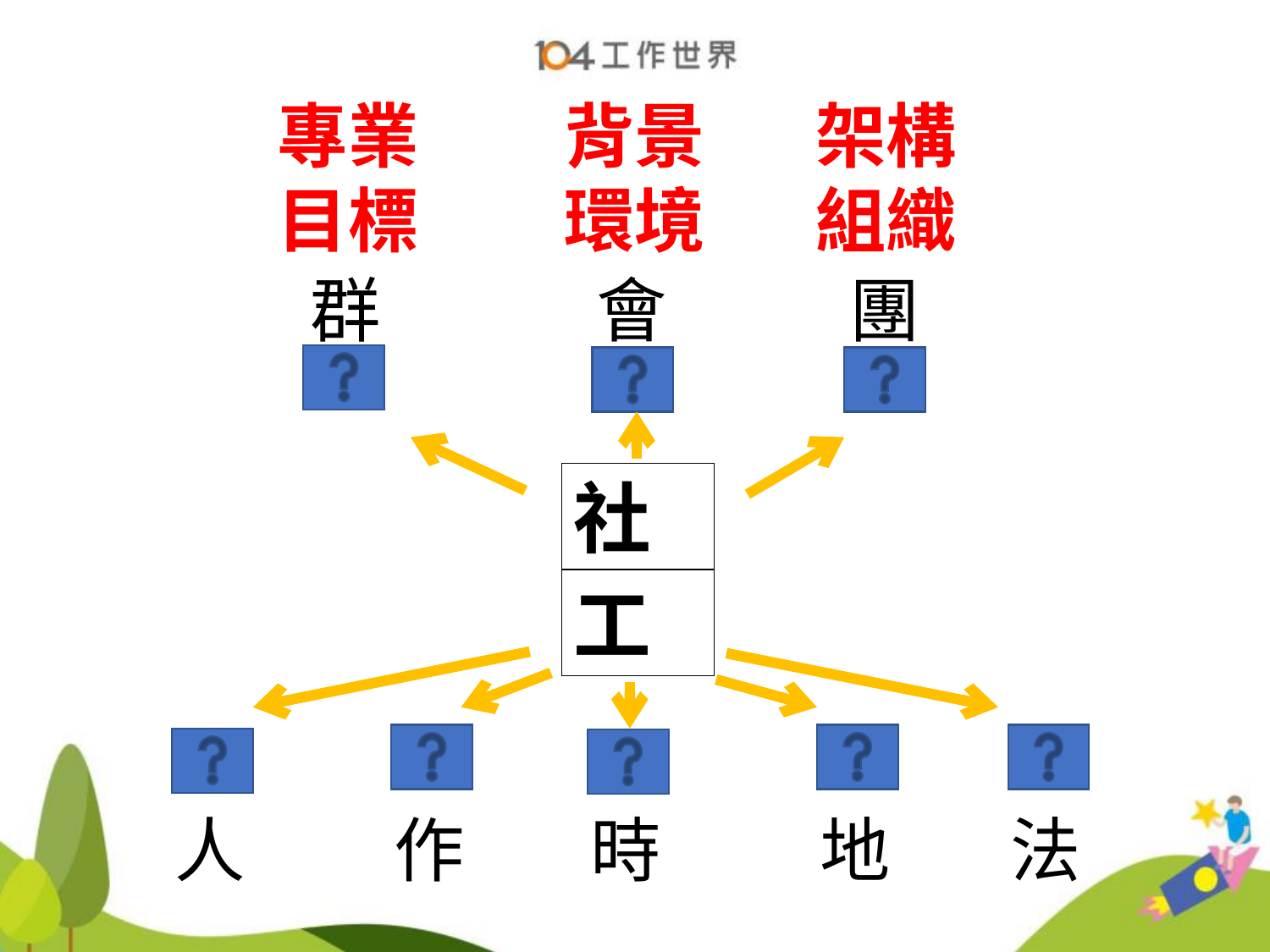

架構組織
專業目標
背景環境
會
群
團

社
工

人
地
法
作
時